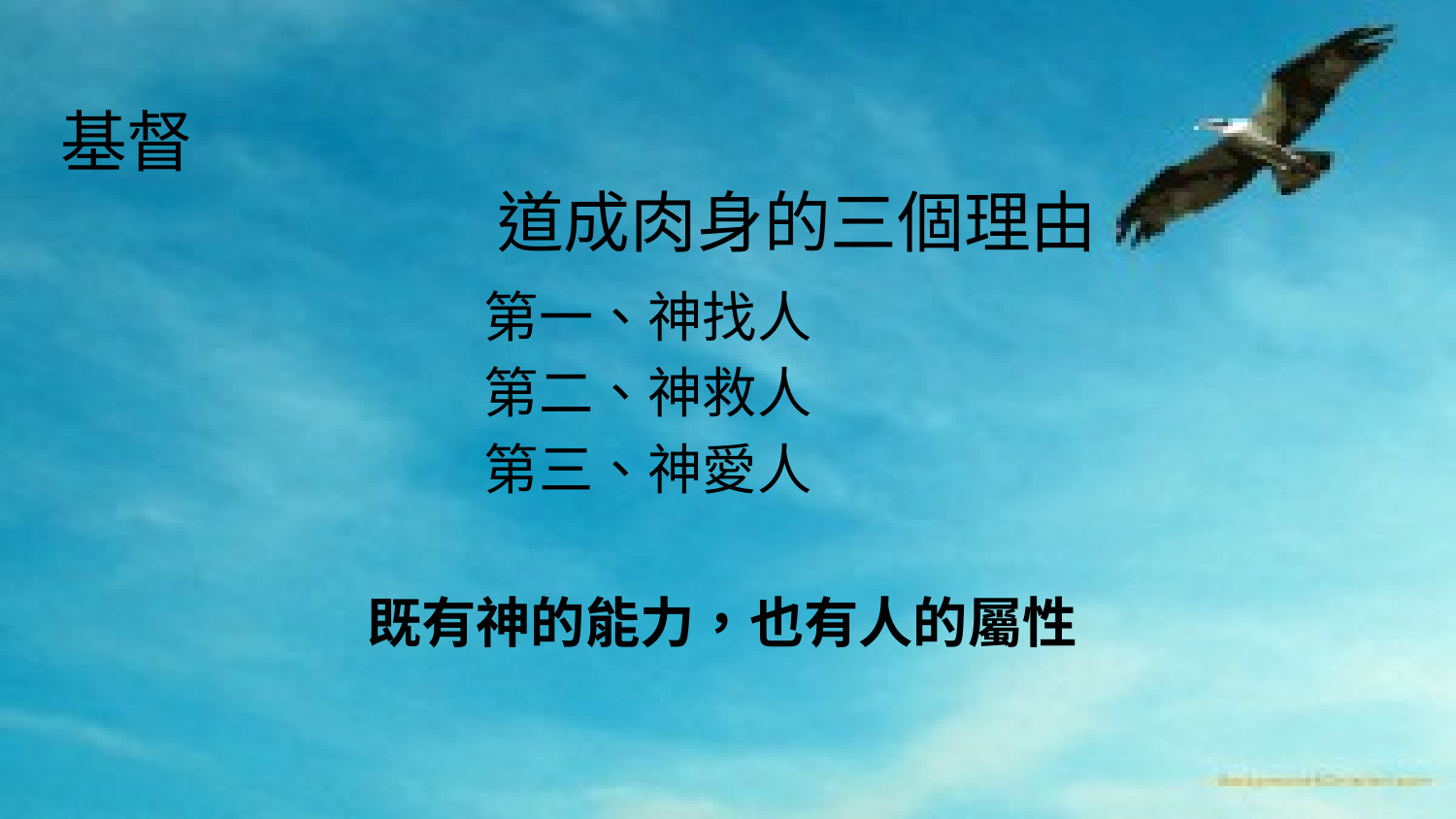

# 基督 道成肉身的三個理由
		第一、神找人
		第二、神救人
		第三、神愛人

既有神的能力，也有人的屬性